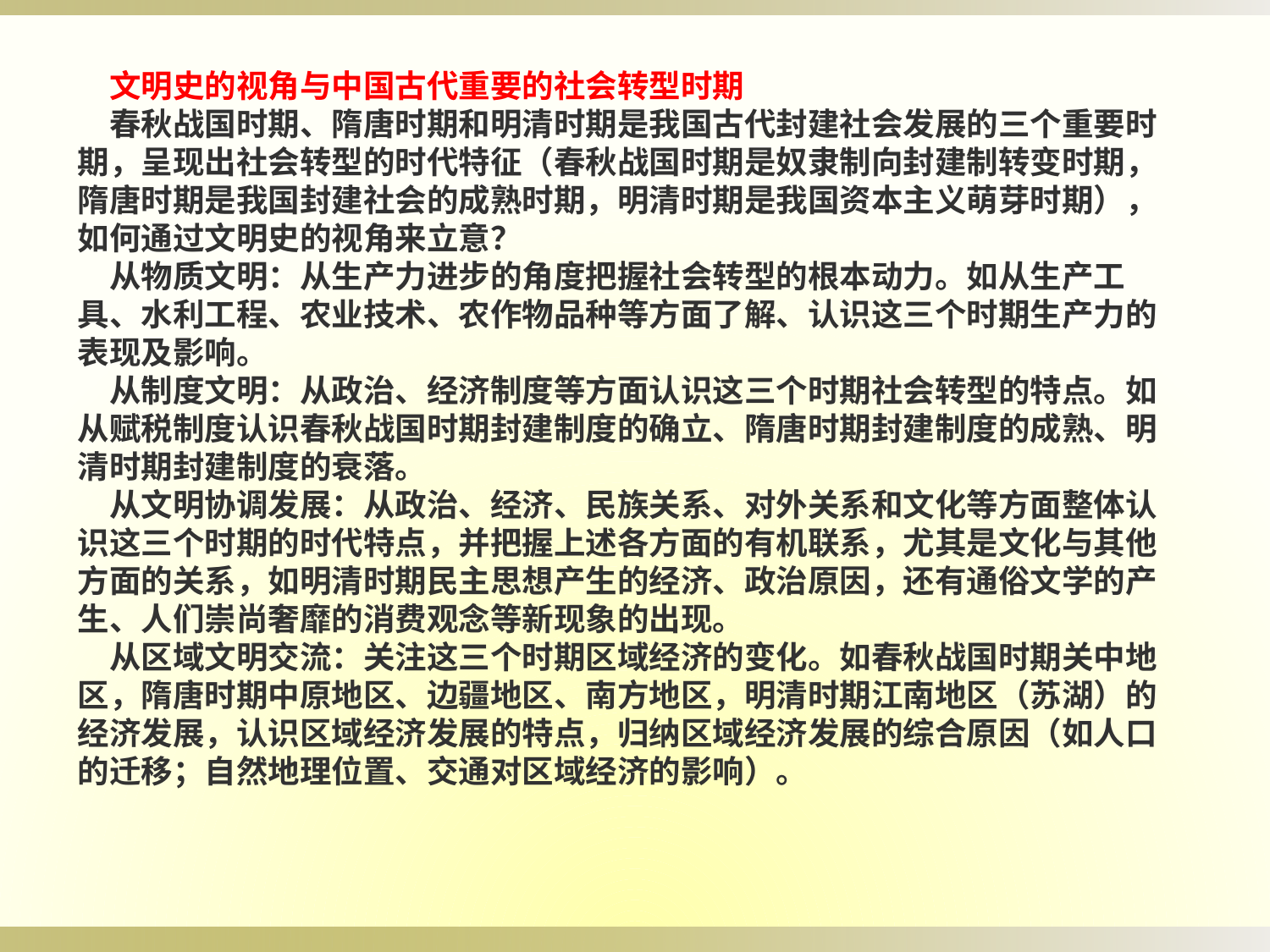

文明史的视角与中国古代重要的社会转型时期
春秋战国时期、隋唐时期和明清时期是我国古代封建社会发展的三个重要时期，呈现出社会转型的时代特征（春秋战国时期是奴隶制向封建制转变时期，隋唐时期是我国封建社会的成熟时期，明清时期是我国资本主义萌芽时期），如何通过文明史的视角来立意？
从物质文明：从生产力进步的角度把握社会转型的根本动力。如从生产工具、水利工程、农业技术、农作物品种等方面了解、认识这三个时期生产力的表现及影响。
从制度文明：从政治、经济制度等方面认识这三个时期社会转型的特点。如从赋税制度认识春秋战国时期封建制度的确立、隋唐时期封建制度的成熟、明清时期封建制度的衰落。
从文明协调发展：从政治、经济、民族关系、对外关系和文化等方面整体认识这三个时期的时代特点，并把握上述各方面的有机联系，尤其是文化与其他方面的关系，如明清时期民主思想产生的经济、政治原因，还有通俗文学的产生、人们崇尚奢靡的消费观念等新现象的出现。
从区域文明交流：关注这三个时期区域经济的变化。如春秋战国时期关中地区，隋唐时期中原地区、边疆地区、南方地区，明清时期江南地区（苏湖）的经济发展，认识区域经济发展的特点，归纳区域经济发展的综合原因（如人口的迁移；自然地理位置、交通对区域经济的影响）。